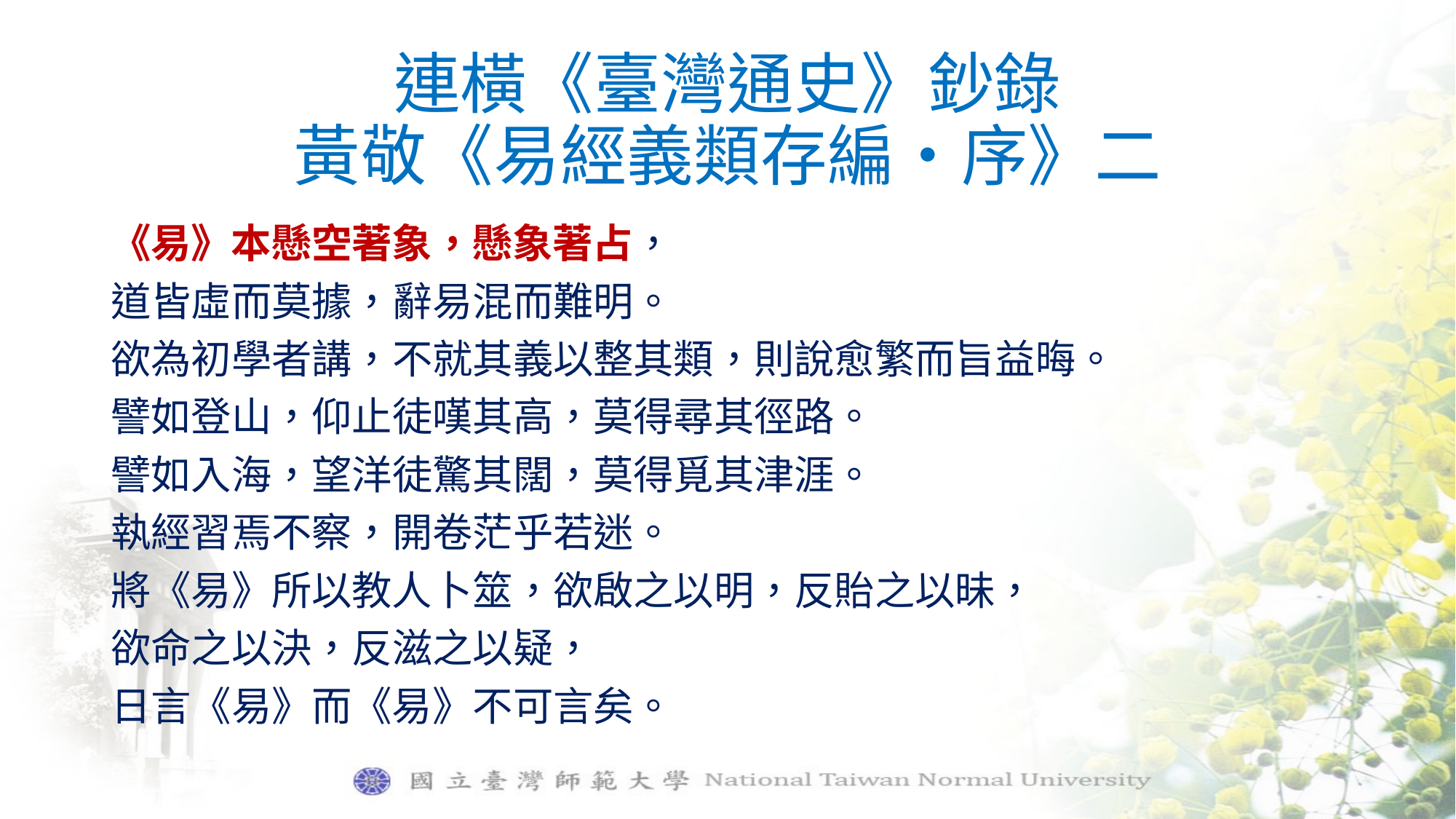

# 連橫《臺灣通史》鈔錄 黃敬《易經義類存編‧序》二
《易》本懸空著象，懸象著占，
道皆虛而莫據，辭易混而難明。
欲為初學者講，不就其義以整其類，則說愈繁而旨益晦。
譬如登山，仰止徒嘆其高，莫得尋其徑路。
譬如入海，望洋徒驚其闊，莫得覓其津涯。
執經習焉不察，開卷茫乎若迷。
將《易》所以教人卜筮，欲啟之以明，反貽之以昧，
欲命之以決，反滋之以疑，
日言《易》而《易》不可言矣。